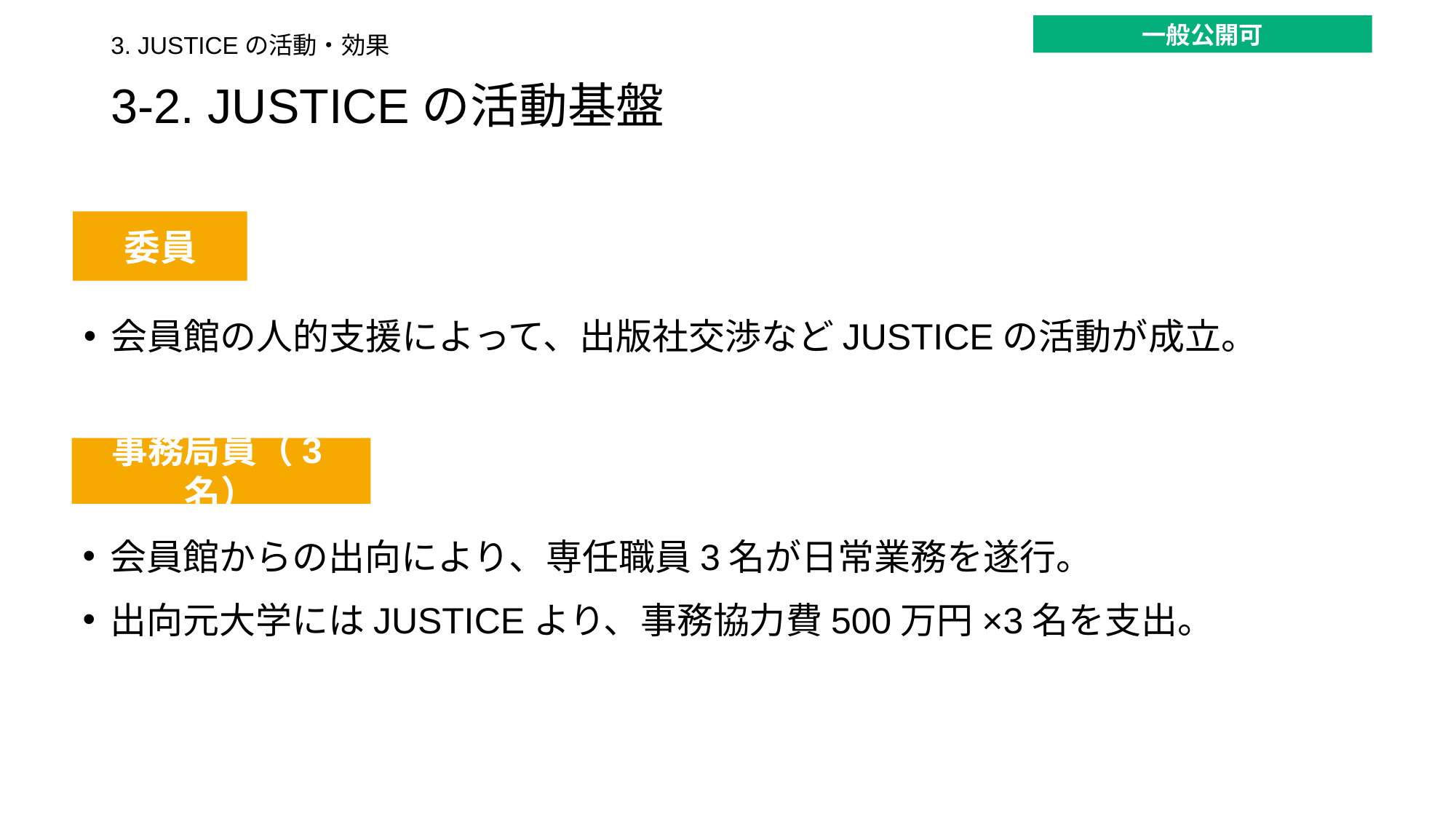

一般公開可
3. JUSTICEの活動・効果
# 3-2. JUSTICEの活動基盤
委員
会員館の人的支援によって、出版社交渉などJUSTICEの活動が成立。
事務局員（3名）
会員館からの出向により、専任職員3名が日常業務を遂行。
出向元大学にはJUSTICEより、事務協力費500万円×3名を支出。